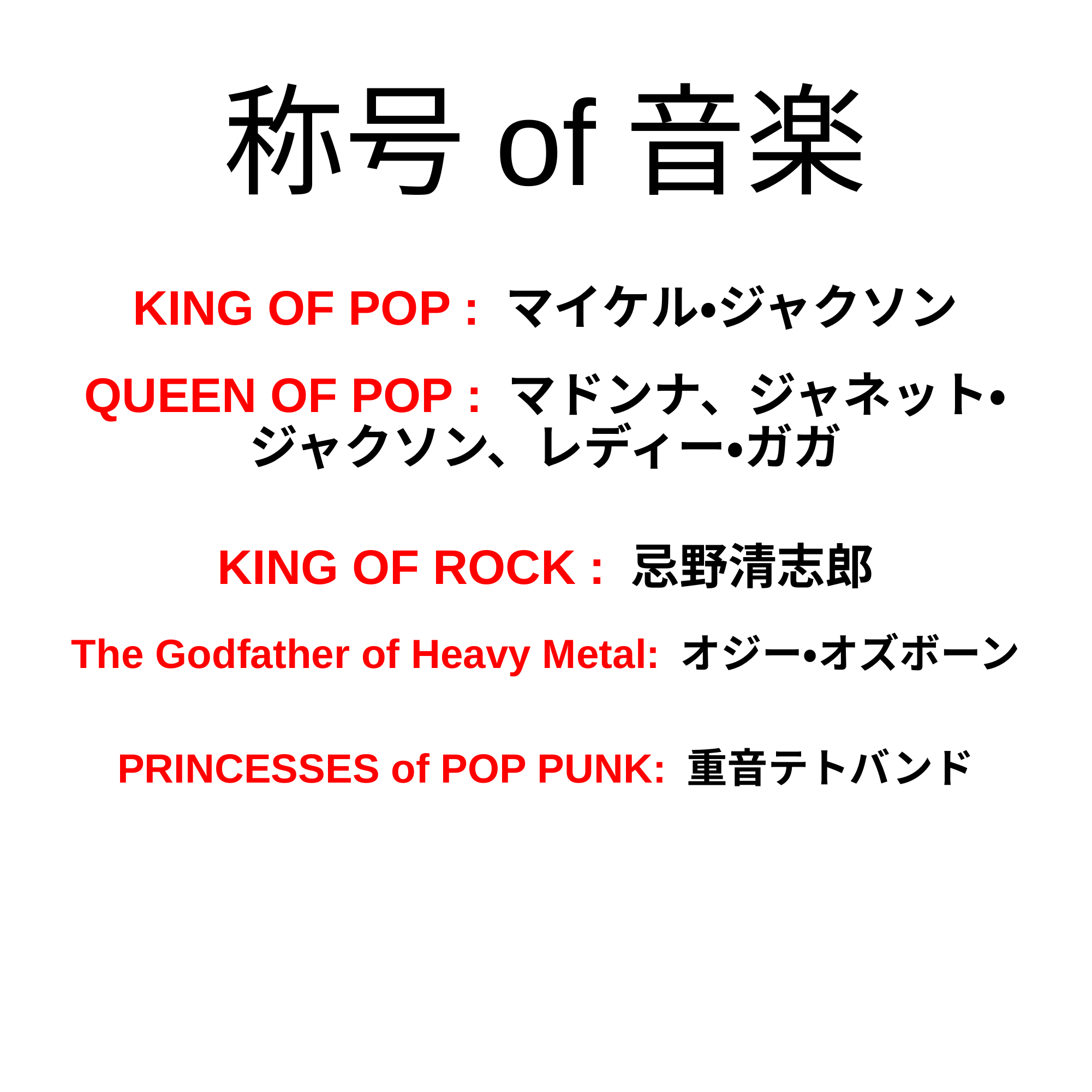

# 称号of音楽
KING OF POP : マイケル・ジャクソン
QUEEN OF POP : マドンナ、ジャネット・ジャクソン、レディー・ガガ
KING OF ROCK : 忌野清志郎
The Godfather of Heavy Metal: オジー・オズボーン
PRINCESSES of POP PUNK: 重音テトバンド